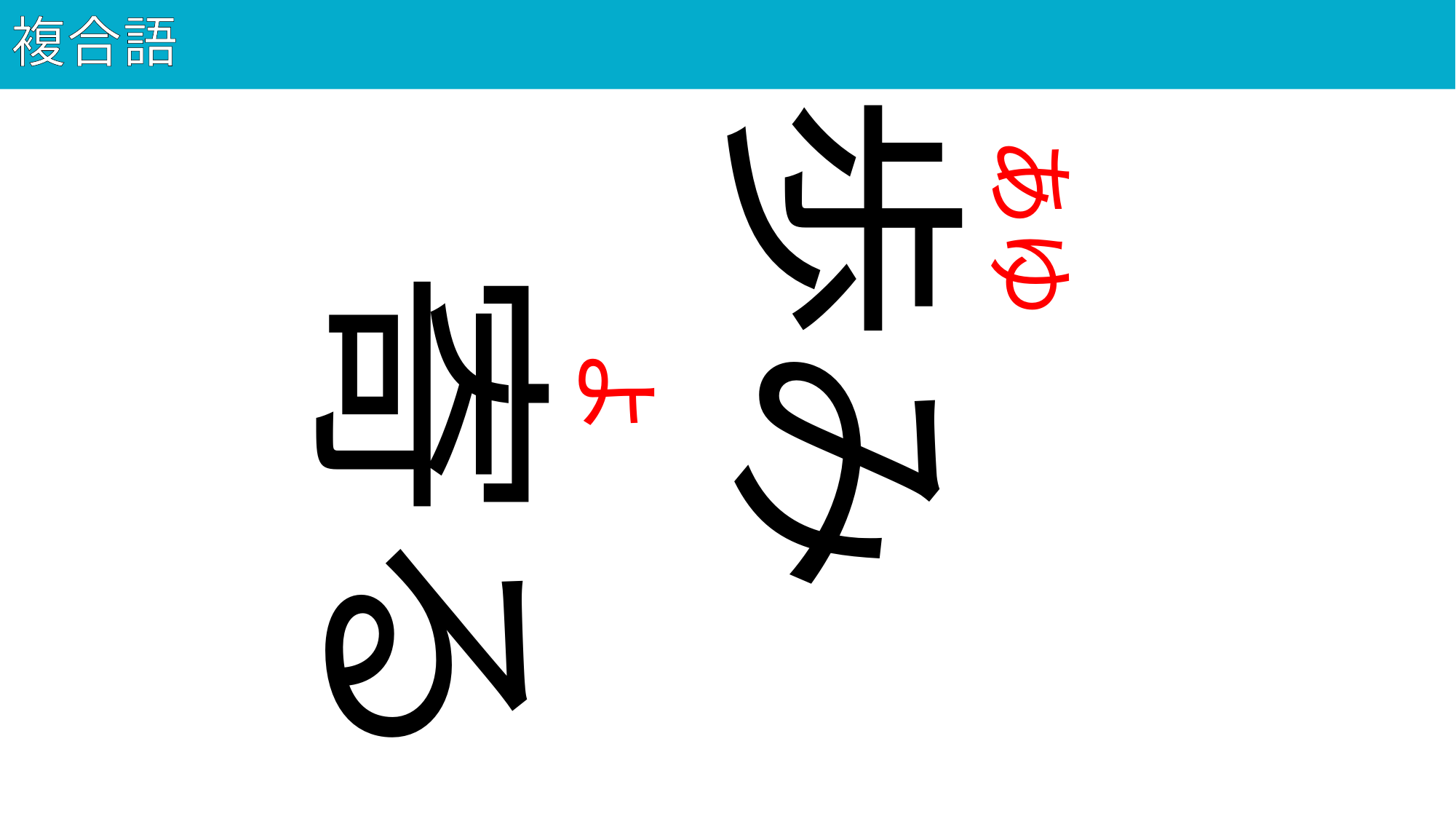

# 複合語
99
歩み
あゆ
寄る
よ